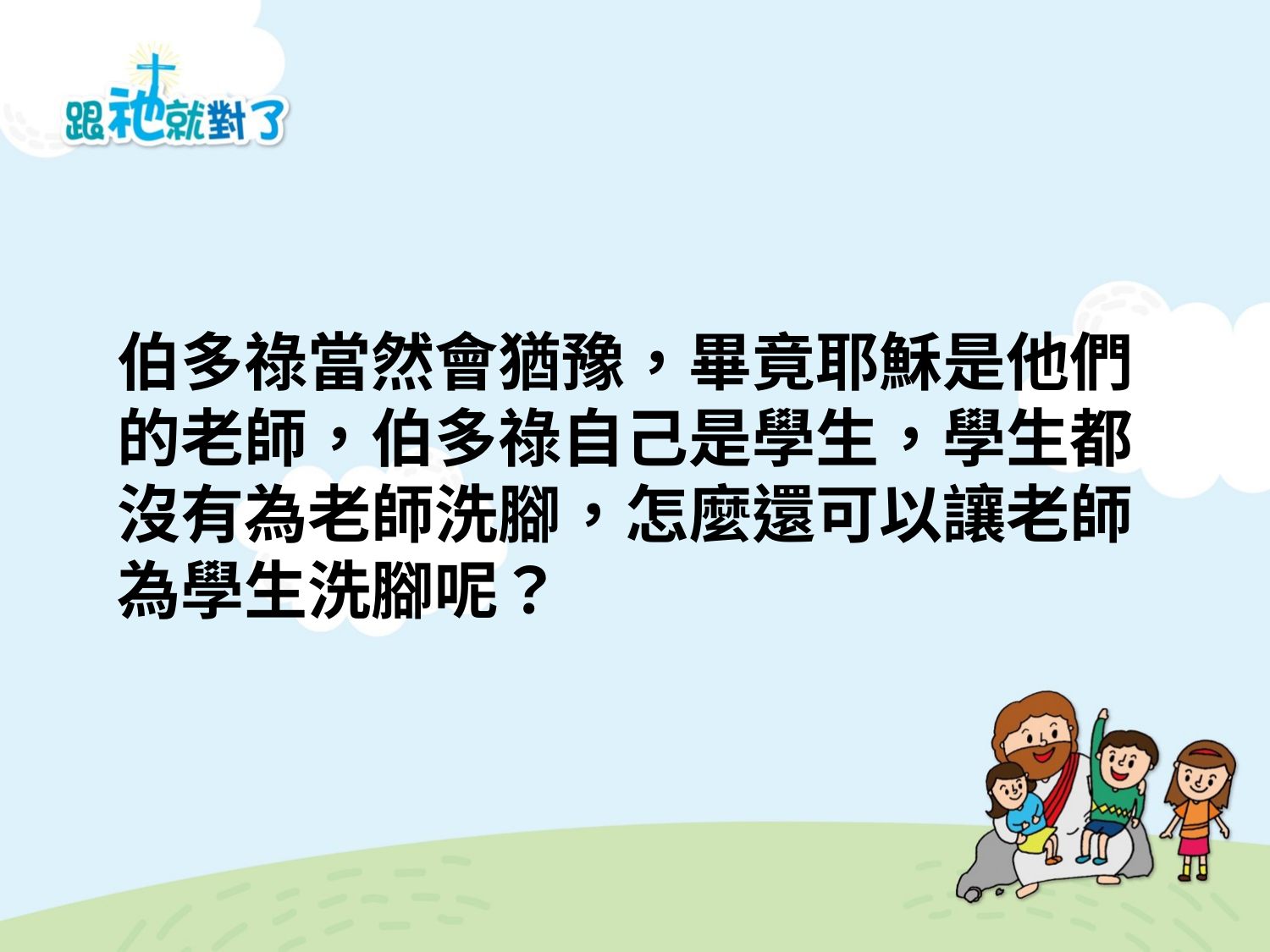

伯多祿當然會猶豫，畢竟耶穌是他們的老師，伯多祿自己是學生，學生都沒有為老師洗腳，怎麼還可以讓老師為學生洗腳呢？